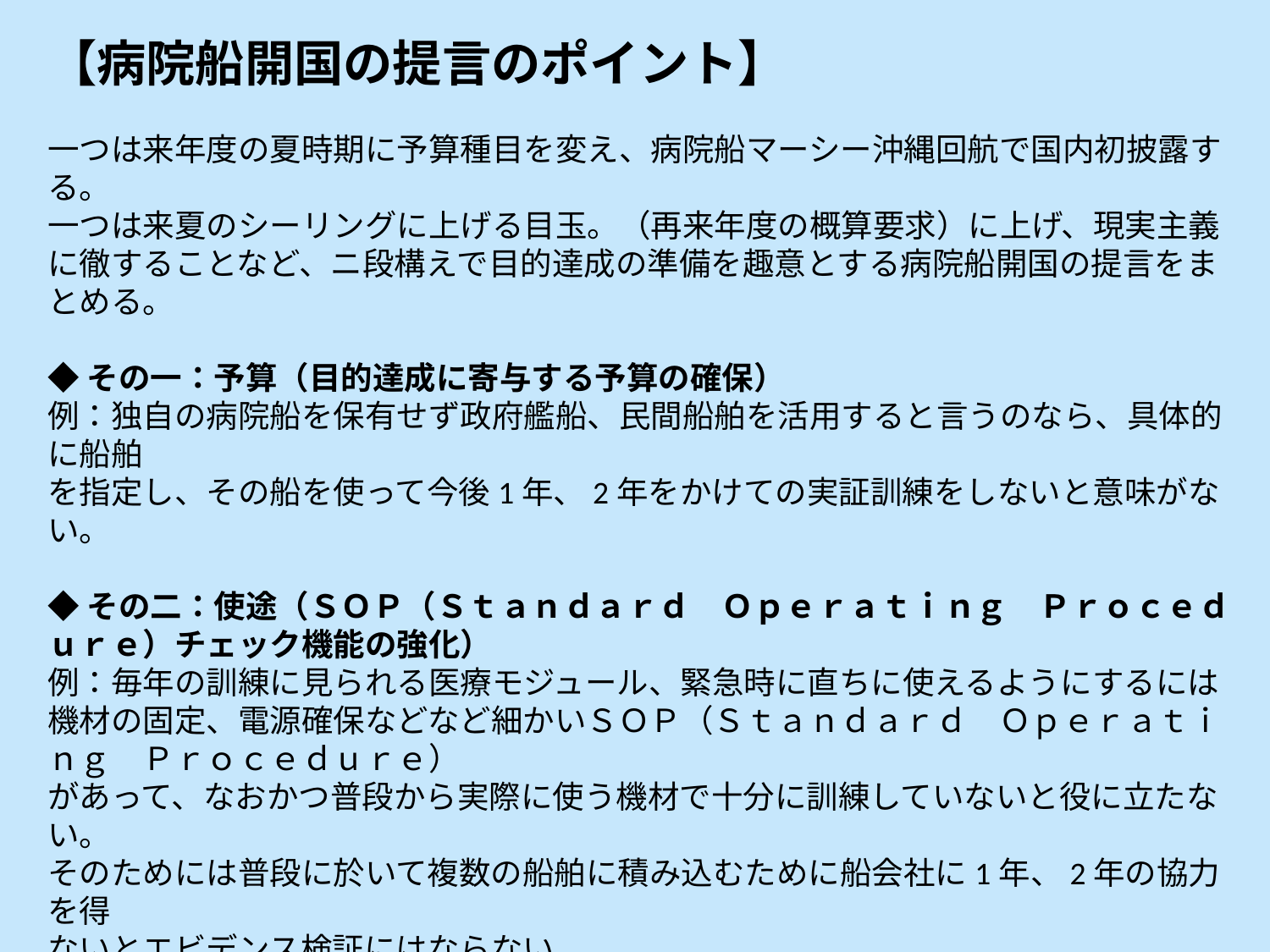

【病院船開国の提言のポイント】

一つは来年度の夏時期に予算種目を変え、病院船マーシー沖縄回航で国内初披露する。
一つは来夏のシーリングに上げる目玉。（再来年度の概算要求）に上げ、現実主義に徹することなど、ニ段構えで目的達成の準備を趣意とする病院船開国の提言をまとめる。

◆その一：予算（目的達成に寄与する予算の確保）
例：独自の病院船を保有せず政府艦船、民間船舶を活用すると言うのなら、具体的に船舶
を指定し、その船を使って今後1年、2年をかけての実証訓練をしないと意味がない。

◆その二：使途（ＳＯＰ（Ｓｔａｎｄａｒｄ　Ｏｐｅｒａｔｉｎｇ　Ｐｒｏｃｅｄｕｒｅ）チェック機能の強化）
例：毎年の訓練に見られる医療モジュール、緊急時に直ちに使えるようにするには
機材の固定、電源確保などなど細かいＳＯＰ（Ｓｔａｎｄａｒｄ　Ｏｐｅｒａｔｉｎｇ　Ｐｒｏｃｅｄｕｒｅ）
があって、なおかつ普段から実際に使う機材で十分に訓練していないと役に立たない。
そのためには普段に於いて複数の船舶に積み込むために船会社に1年、2年の協力を得
ないとエビデンス検証にはならない。

◆その三：諮問会議の立ち上げ議員立法等、議連政策協議に備える
例：①自公公約の立案。②所管官庁等災害時緊急事態管理の一元改革の立案等。
来年度を病院船開国元年と位置付け、目標年を明示し実現のために仮称：「災害医療２０２０」諮問会議を創立し予算の確保を要望する。